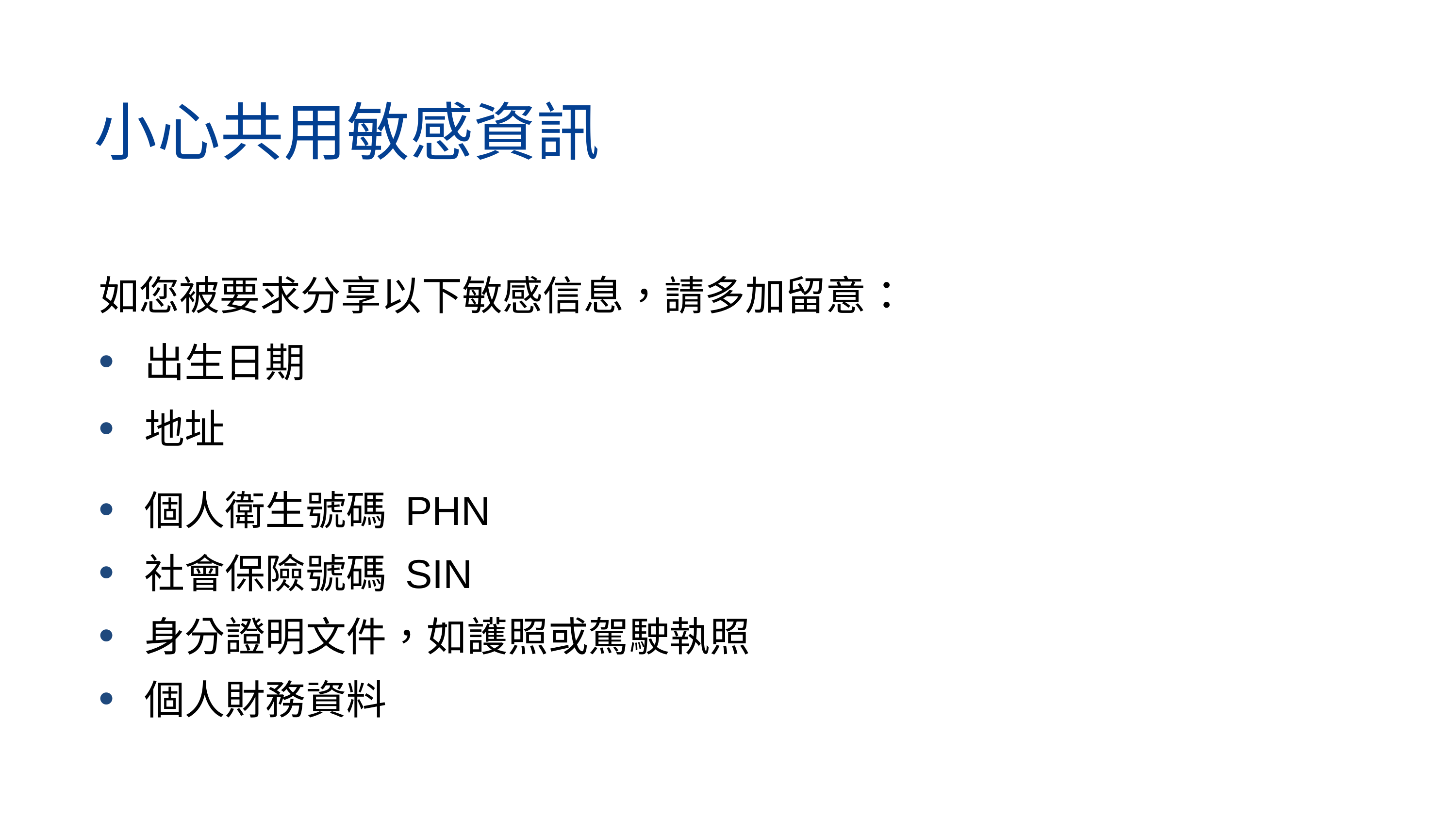

小心共用敏感資訊
如您被要求分享以下敏感信息，請多加留意：
出生日期
地址
個人衛生號碼 PHN
社會保險號碼 SIN
身分證明文件，如護照或駕駛執照
個人財務資料